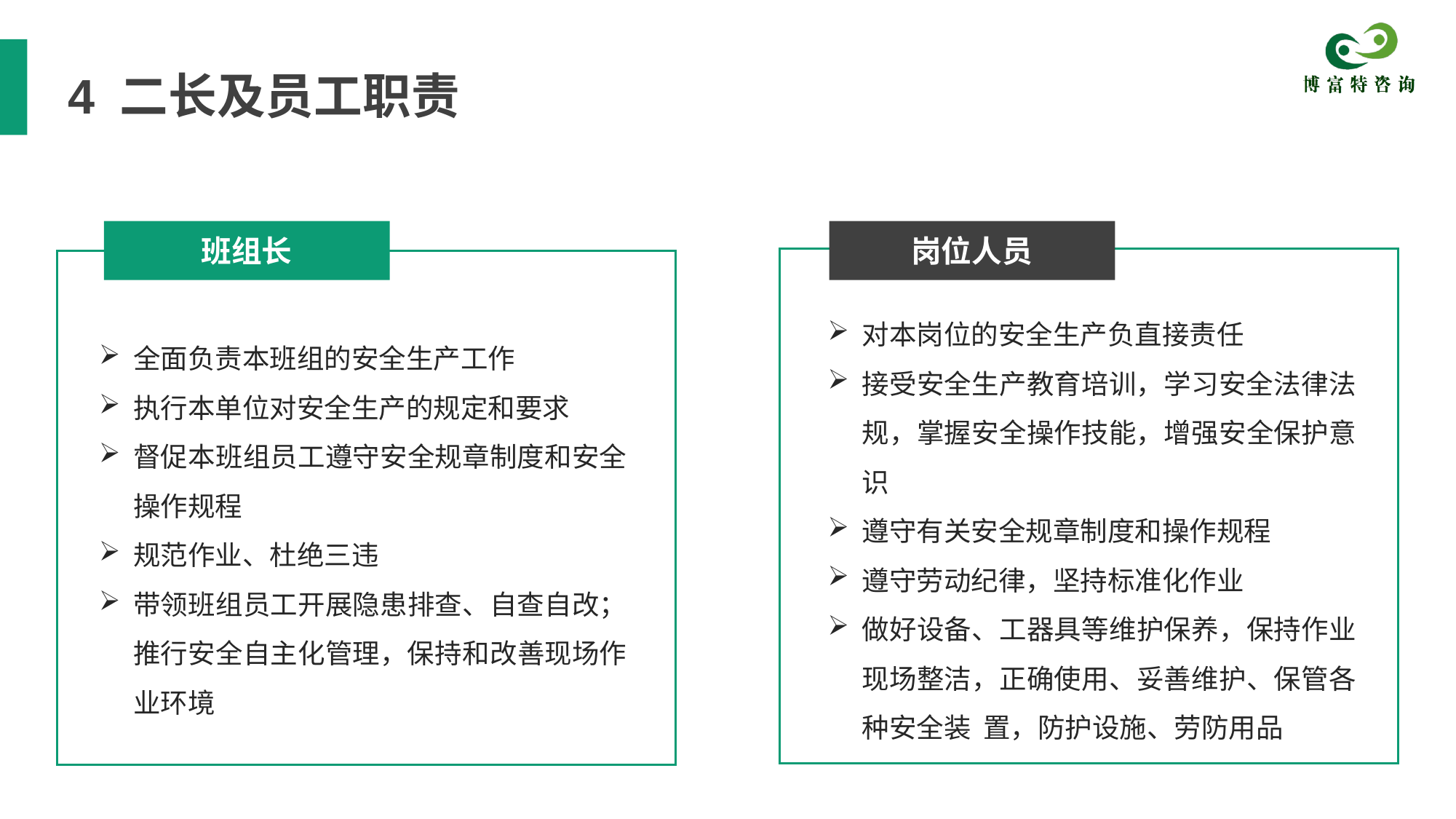

4 二长及员工职责

班组长
岗位人员

对本岗位的安全生产负直接责任
接受安全生产教育培训，学习安全法律法规，掌握安全操作技能，增强安全保护意识
遵守有关安全规章制度和操作规程
遵守劳动纪律，坚持标准化作业
做好设备、工器具等维护保养，保持作业现场整洁，正确使用、妥善维护、保管各种安全装  置，防护设施、劳防用品
全面负责本班组的安全生产工作
执行本单位对安全生产的规定和要求
督促本班组员工遵守安全规章制度和安全操作规程
规范作业、杜绝三违
带领班组员工开展隐患排查、自查自改；推行安全自主化管理，保持和改善现场作业环境